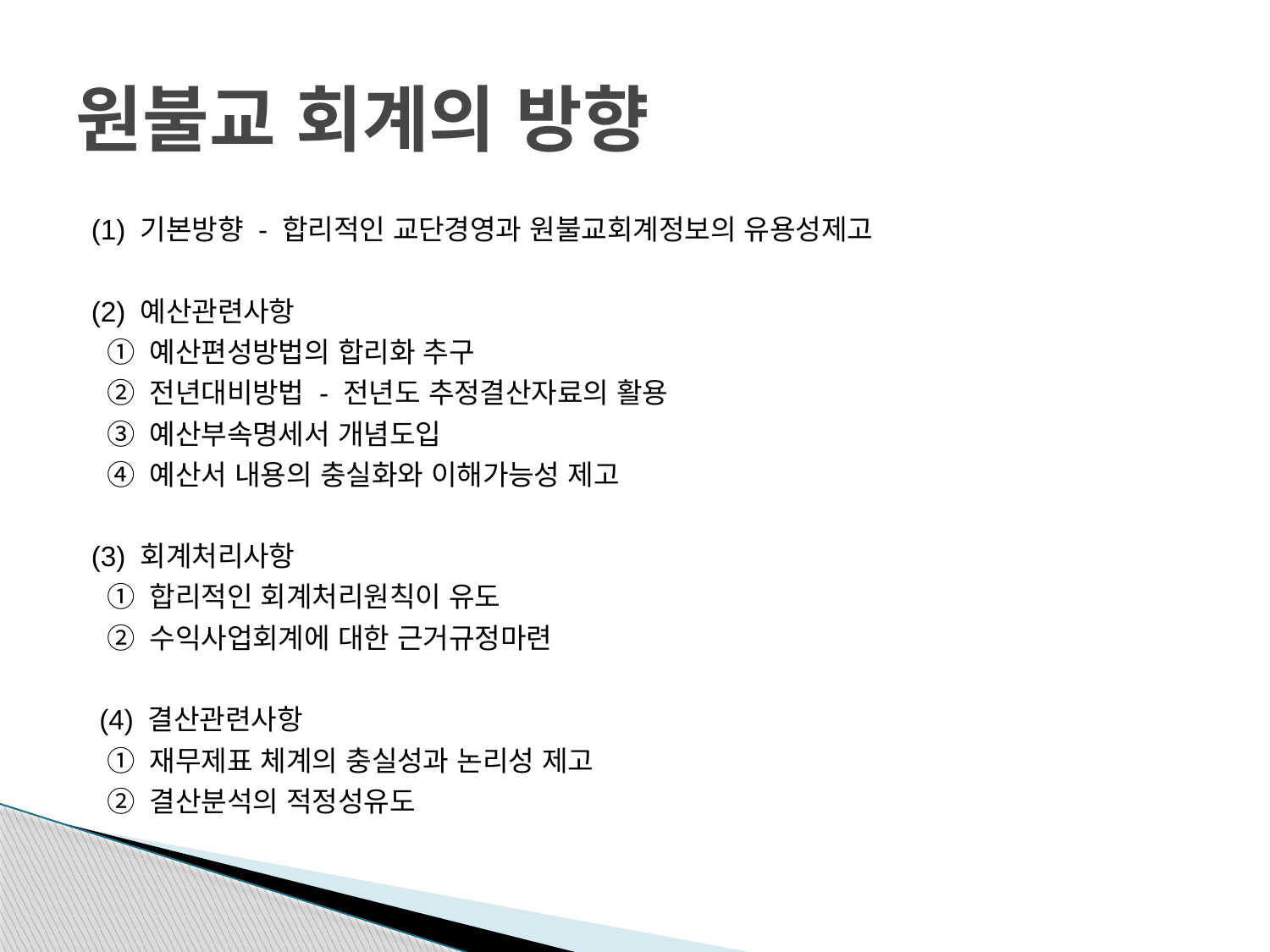

# 원불교 회계의 방향
(1) 기본방향 - 합리적인 교단경영과 원불교회계정보의 유용성제고

(2) 예산관련사항
  ① 예산편성방법의 합리화 추구
  ② 전년대비방법 - 전년도 추정결산자료의 활용
  ③ 예산부속명세서 개념도입
  ④ 예산서 내용의 충실화와 이해가능성 제고

(3) 회계처리사항
  ① 합리적인 회계처리원칙이 유도
  ② 수익사업회계에 대한 근거규정마련

 (4) 결산관련사항
  ① 재무제표 체계의 충실성과 논리성 제고
  ② 결산분석의 적정성유도